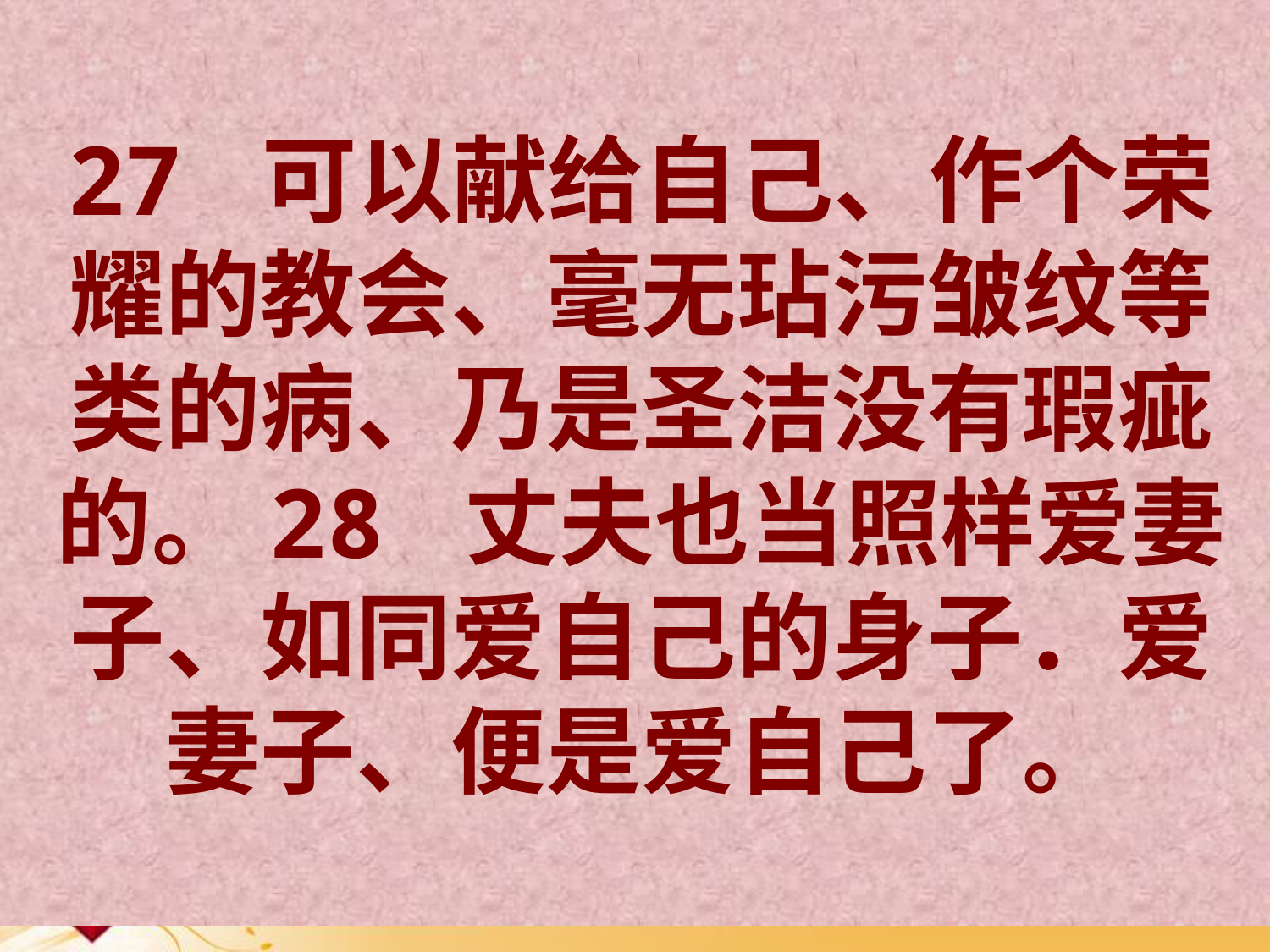

27 可以献给自己、作个荣耀的教会、毫无玷污皱纹等类的病、乃是圣洁没有瑕疵的。28 丈夫也当照样爱妻子、如同爱自己的身子．爱妻子、便是爱自己了。